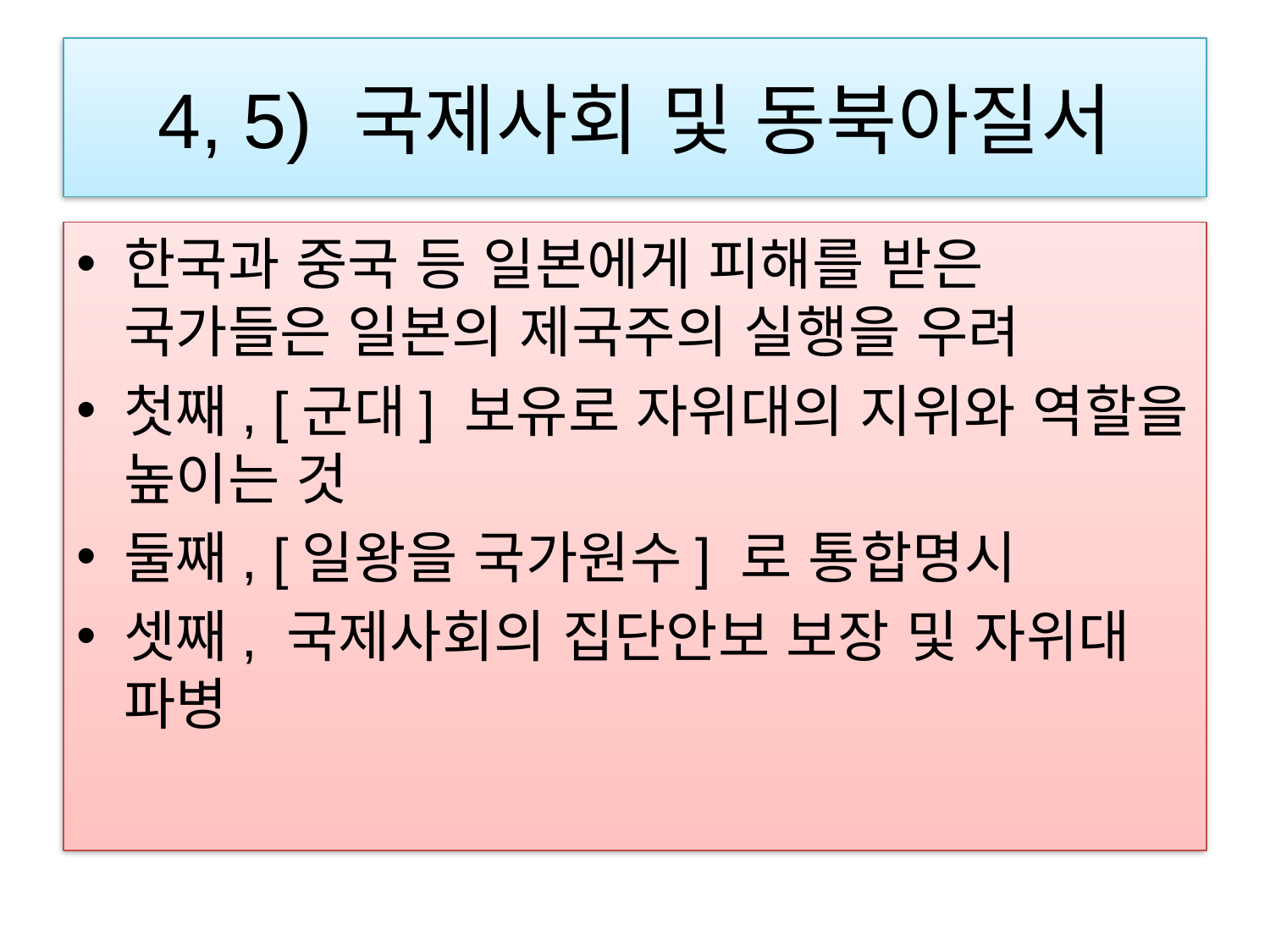

# 4, 5) 국제사회 및 동북아질서
한국과 중국 등 일본에게 피해를 받은 국가들은 일본의 제국주의 실행을 우려
첫째, [군대] 보유로 자위대의 지위와 역할을 높이는 것
둘째, [일왕을 국가원수] 로 통합명시
셋째, 국제사회의 집단안보 보장 및 자위대 파병